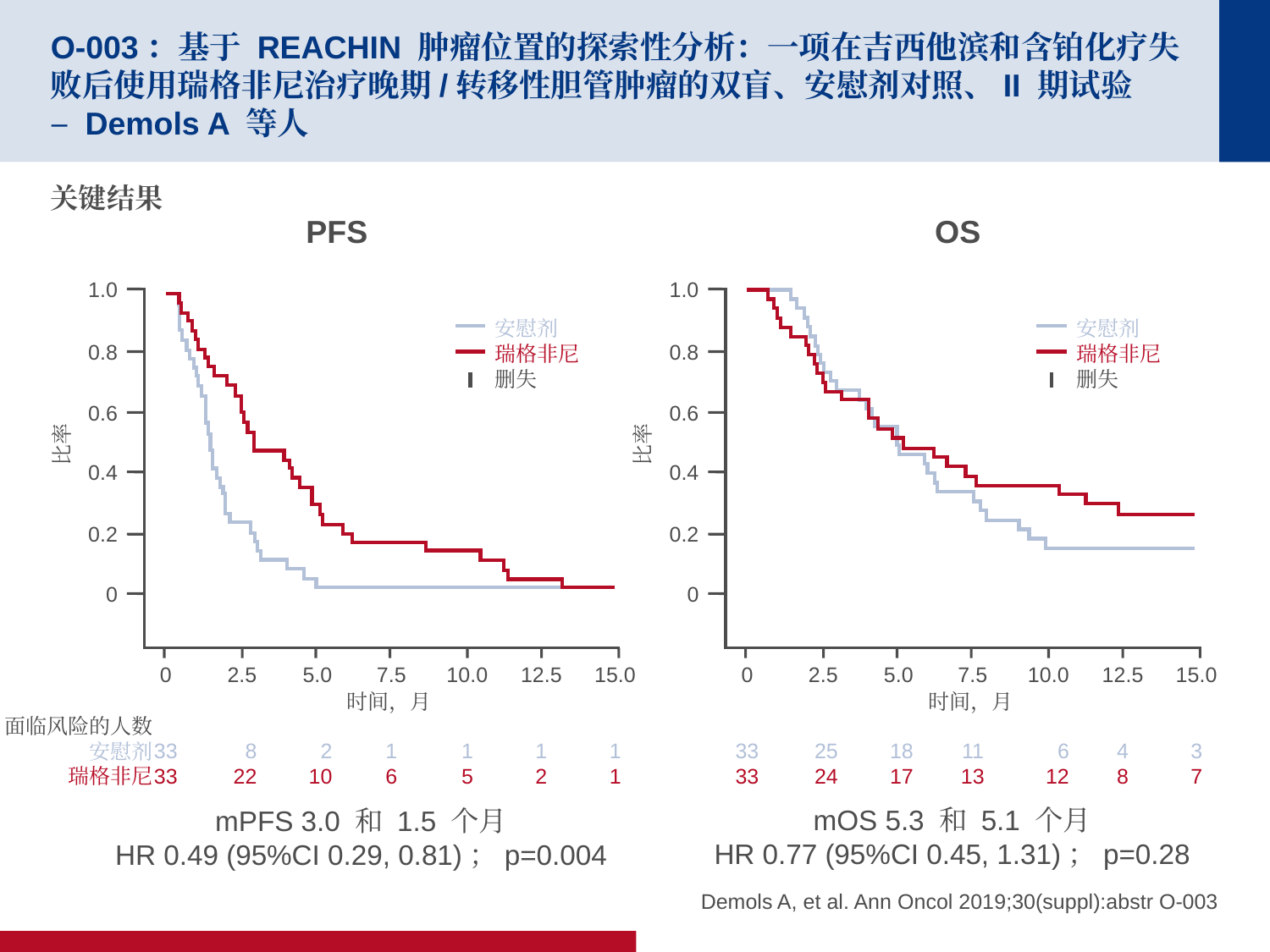

# O-003：基于 REACHIN 肿瘤位置的探索性分析：一项在吉西他滨和含铂化疗失败后使用瑞格非尼治疗晚期/转移性胆管肿瘤的双盲、安慰剂对照、II 期试验 – Demols A 等人
关键结果

PFS
OS
1.0

0.8

0.6

比率
0.4

0.2

0

0

33
33
2.5

25
24

5.0

18
17

7.5

11
13
10.0

6
12

12.5

4
8

15.0

3
7
时间，月
安慰剂
瑞格非尼
删失
1.0

0.8

0.6

比率
0.4

0.2

0

0

33
33
2.5

8
22

5.0

2
10

7.5

1
6
10.0

1
5

12.5

1
2

15.0

1
1
时间，月
面临风险的人数
安慰剂
瑞格非尼

安慰剂
瑞格非尼
删失

mOS 5.3 和 5.1 个月
HR 0.77 (95%CI 0.45, 1.31)；p=0.28
mPFS 3.0 和 1.5 个月
HR 0.49 (95%CI 0.29, 0.81)；p=0.004
Demols A, et al. Ann Oncol 2019;30(suppl):abstr O-003